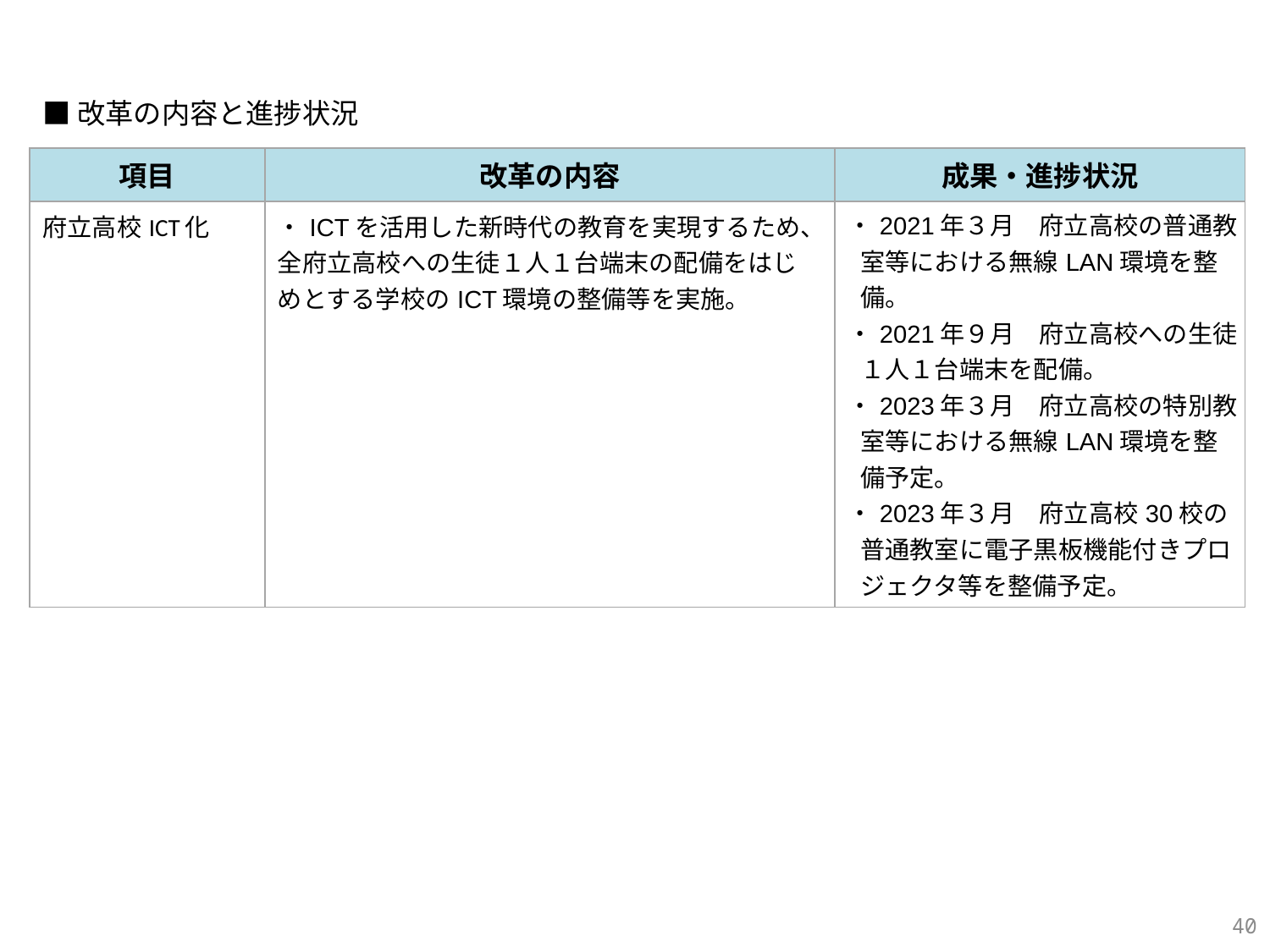

■改革の内容と進捗状況
| 項目 | 改革の内容 | 成果・進捗状況 |
| --- | --- | --- |
| 府立高校ICT化 | ・ICTを活用した新時代の教育を実現するため、全府立高校への生徒１人１台端末の配備をはじめとする学校のICT環境の整備等を実施。 | ・2021年３月　府立高校の普通教室等における無線LAN環境を整備。 ・2021年９月　府立高校への生徒１人１台端末を配備。 ・2023年３月　府立高校の特別教室等における無線LAN環境を整備予定。 ・2023年３月　府立高校30校の普通教室に電子黒板機能付きプロジェクタ等を整備予定。 |
40